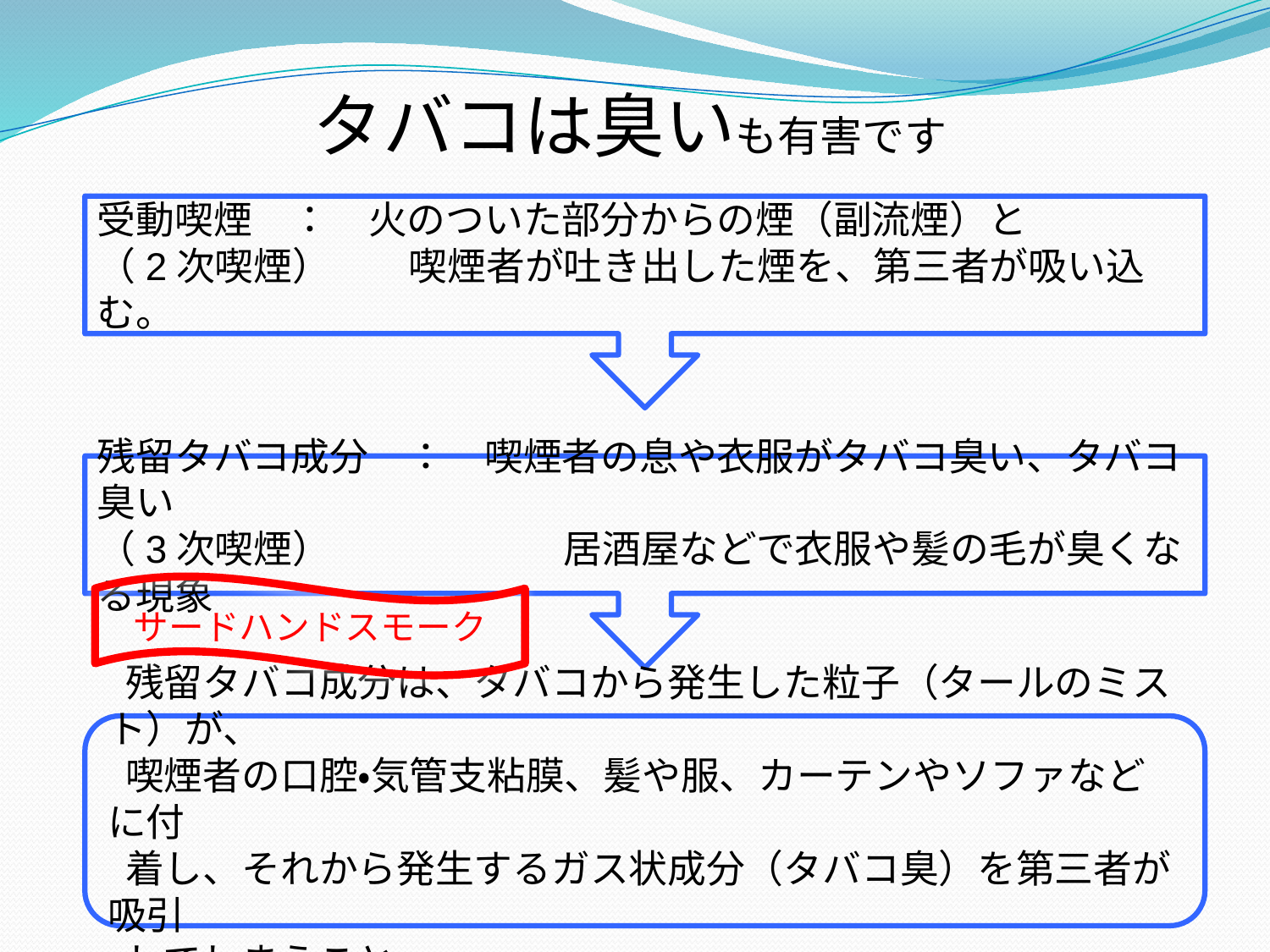

# タバコは臭いも有害です
受動喫煙　：　火のついた部分からの煙（副流煙）と
（2次喫煙）　　喫煙者が吐き出した煙を、第三者が吸い込む。
残留タバコ成分　：　喫煙者の息や衣服がタバコ臭い、タバコ臭い
（3次喫煙）　　　　　　居酒屋などで衣服や髪の毛が臭くなる現象
サードハンドスモーク
 残留タバコ成分は、タバコから発生した粒子（タールのミスト）が、
 喫煙者の口腔・気管支粘膜、髪や服、カーテンやソファなどに付
 着し、それから発生するガス状成分（タバコ臭）を第三者が吸引
 してしまうこと。